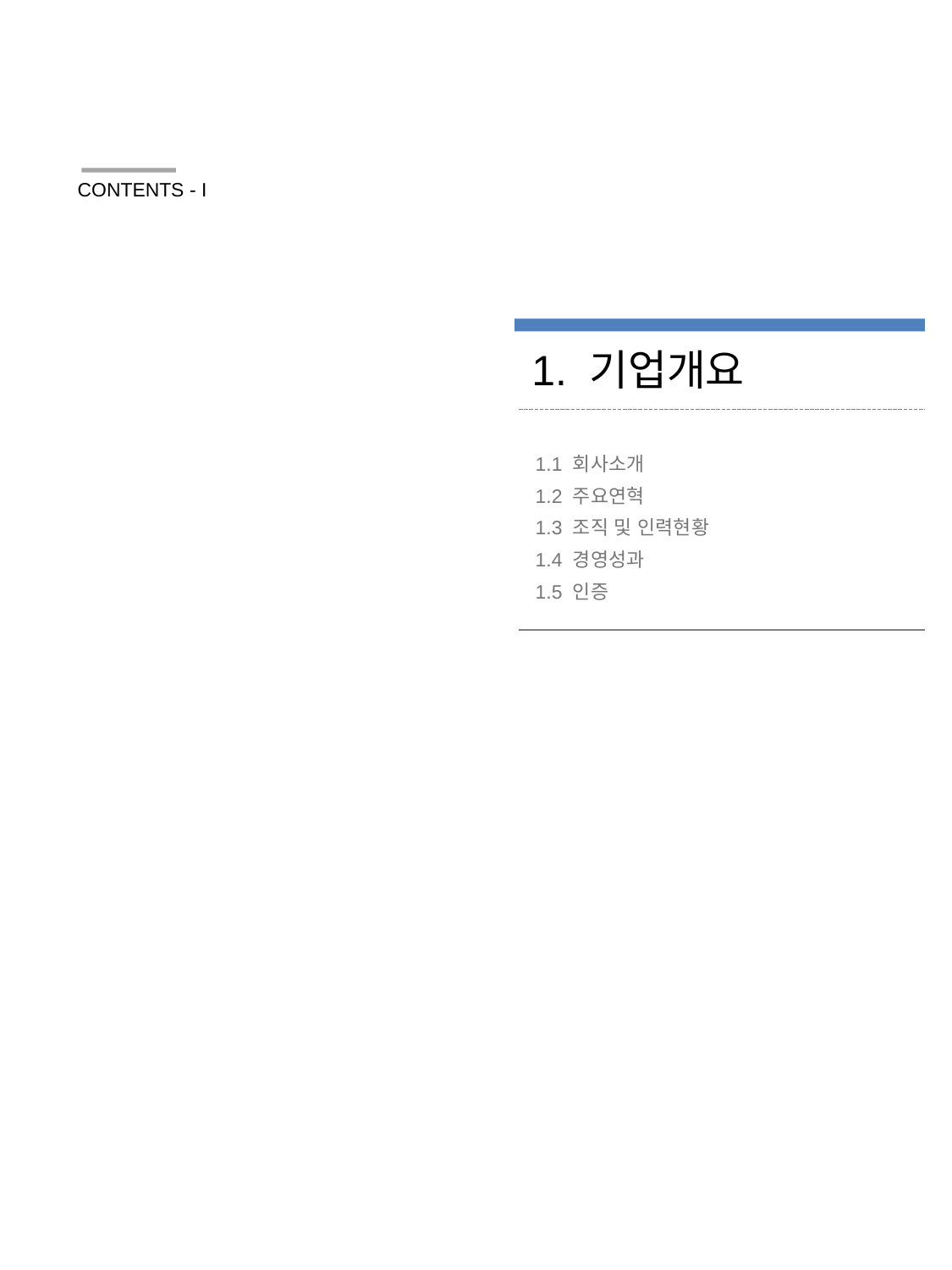

CONTENTS - I

1. 기업개요
1.1 회사소개
1.2 주요연혁
1.3 조직 및 인력현황
1.4 경영성과
1.5 인증